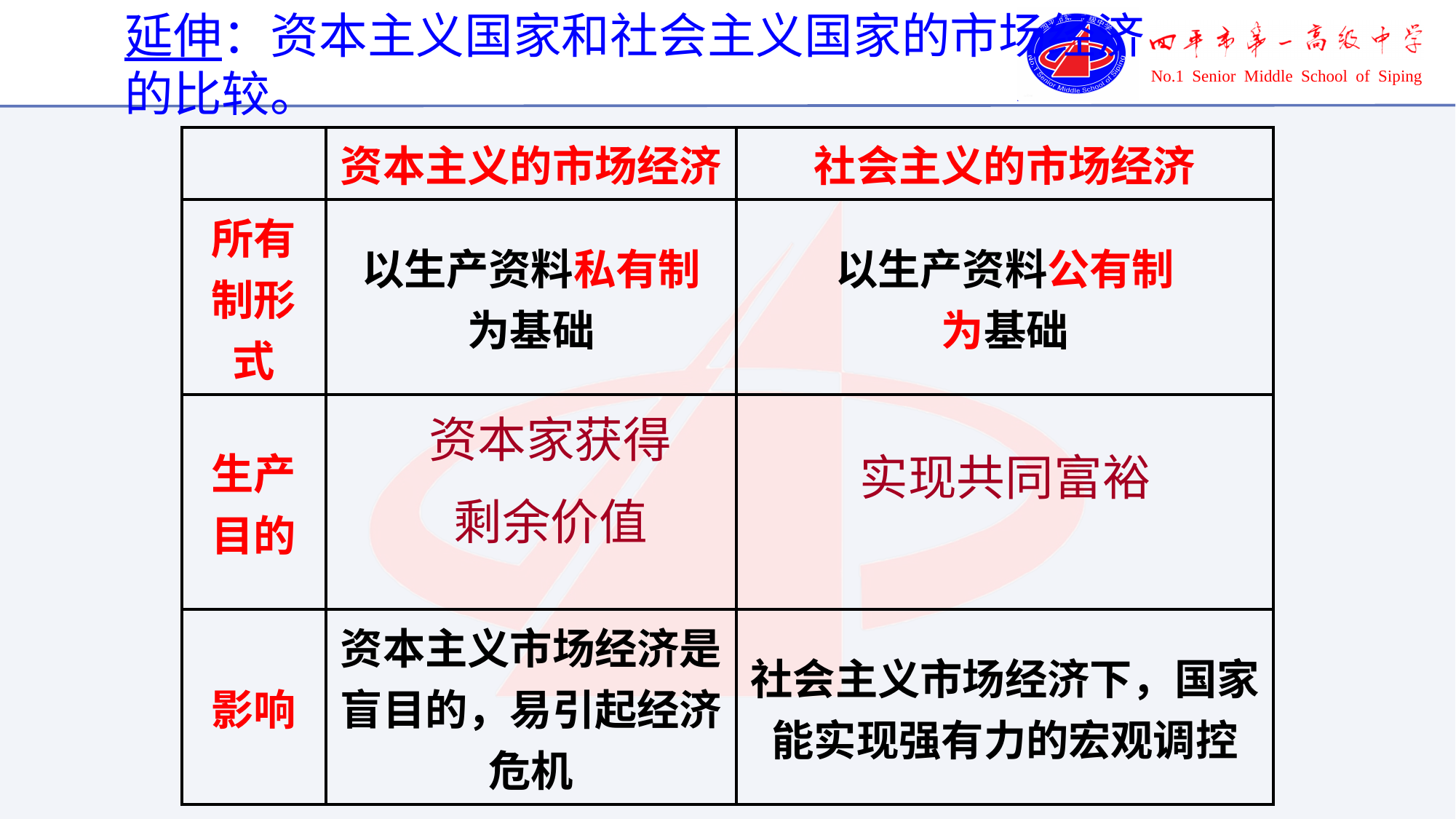

延伸：资本主义国家和社会主义国家的市场经济的比较。
|  | 资本主义的市场经济 | 社会主义的市场经济 |
| --- | --- | --- |
| 所有制形式 | 以生产资料私有制 为基础 | 以生产资料公有制 为基础 |
| 生产目的 |  |  |
| 影响 | 资本主义市场经济是盲目的，易引起经济危机 | 社会主义市场经济下，国家能实现强有力的宏观调控 |
资本家获得
剩余价值
实现共同富裕